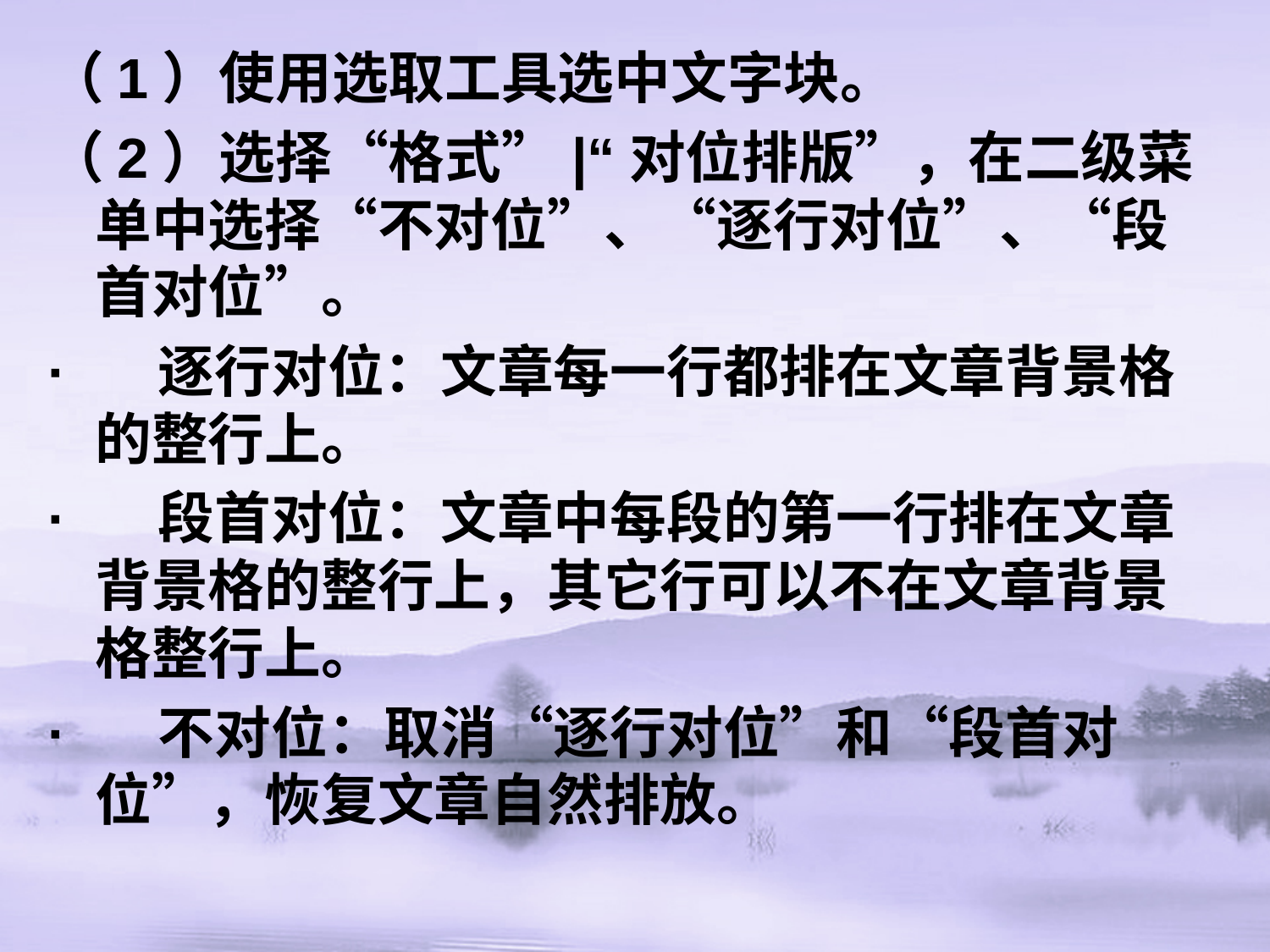

（1）使用选取工具选中文字块。
（2）选择“格式”|“对位排版”，在二级菜单中选择“不对位”、“逐行对位”、“段首对位”。
·     逐行对位：文章每一行都排在文章背景格的整行上。
·     段首对位：文章中每段的第一行排在文章背景格的整行上，其它行可以不在文章背景格整行上。
·     不对位：取消“逐行对位”和“段首对位”，恢复文章自然排放。